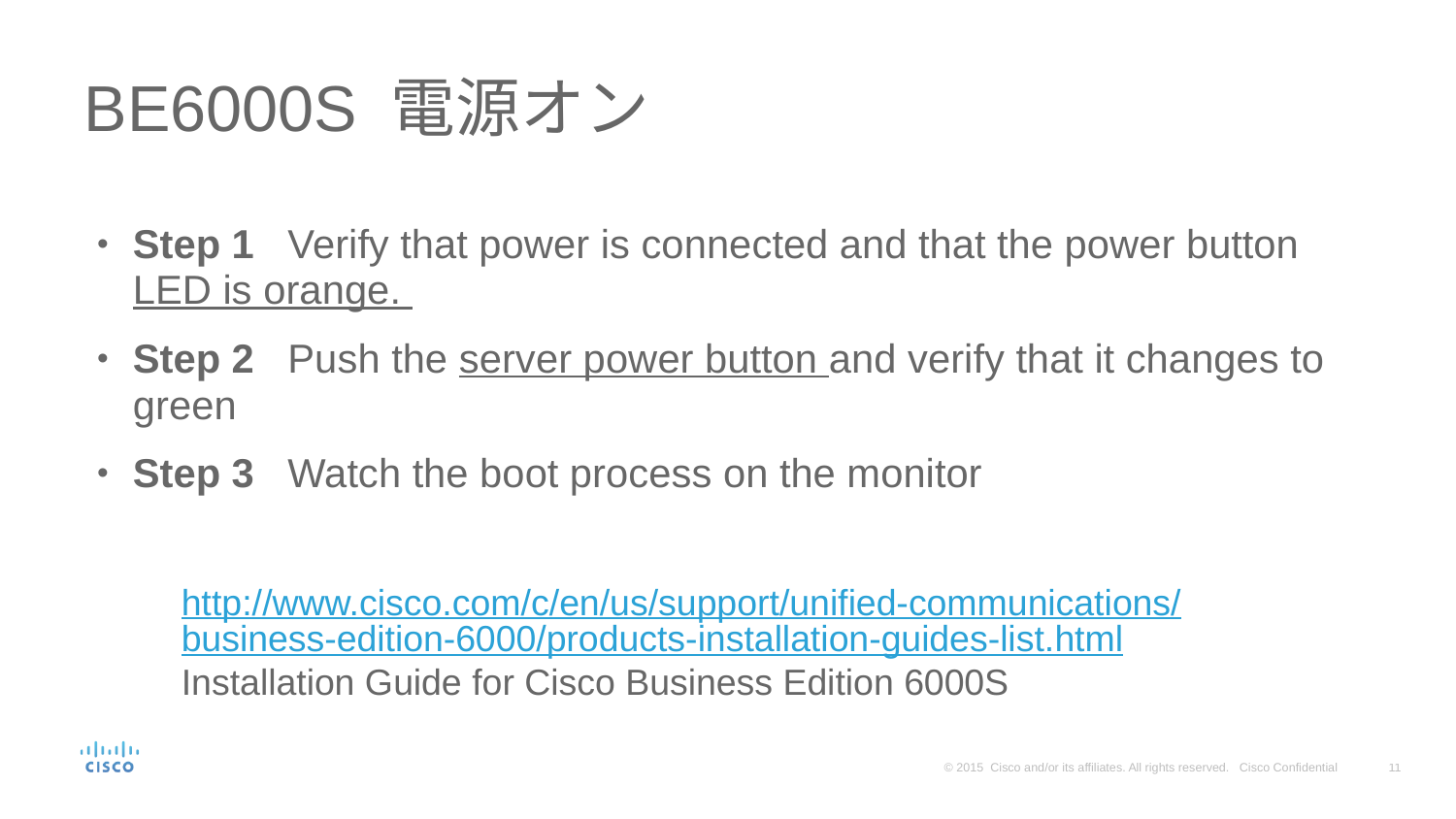

# BE6000S 電源オン
Step 1   Verify that power is connected and that the power button LED is orange.
Step 2   Push the server power button and verify that it changes to green
Step 3   Watch the boot process on the monitor
http://www.cisco.com/c/en/us/support/unified-communications/business-edition-6000/products-installation-guides-list.html
Installation Guide for Cisco Business Edition 6000S